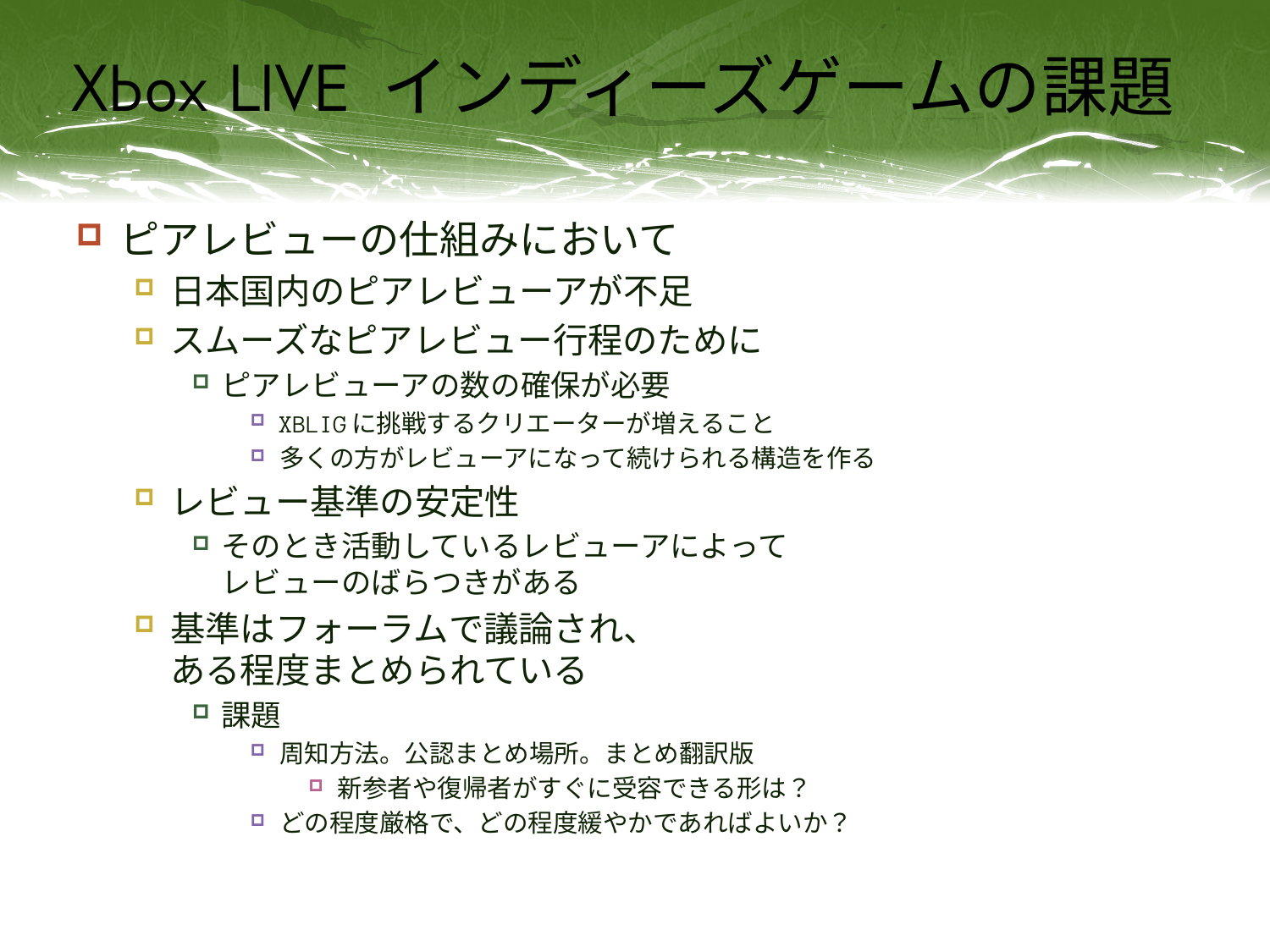

# Xbox LIVE インディーズゲームの課題
ピアレビューの仕組みにおいて
日本国内のピアレビューアが不足
スムーズなピアレビュー行程のために
ピアレビューアの数の確保が必要
XBLIGに挑戦するクリエーターが増えること
多くの方がレビューアになって続けられる構造を作る
レビュー基準の安定性
そのとき活動しているレビューアによって
レビューのばらつきがある
基準はフォーラムで議論され、
ある程度まとめられている
課題
周知方法。公認まとめ場所。まとめ翻訳版
新参者や復帰者がすぐに受容できる形は？
どの程度厳格で、どの程度緩やかであればよいか？